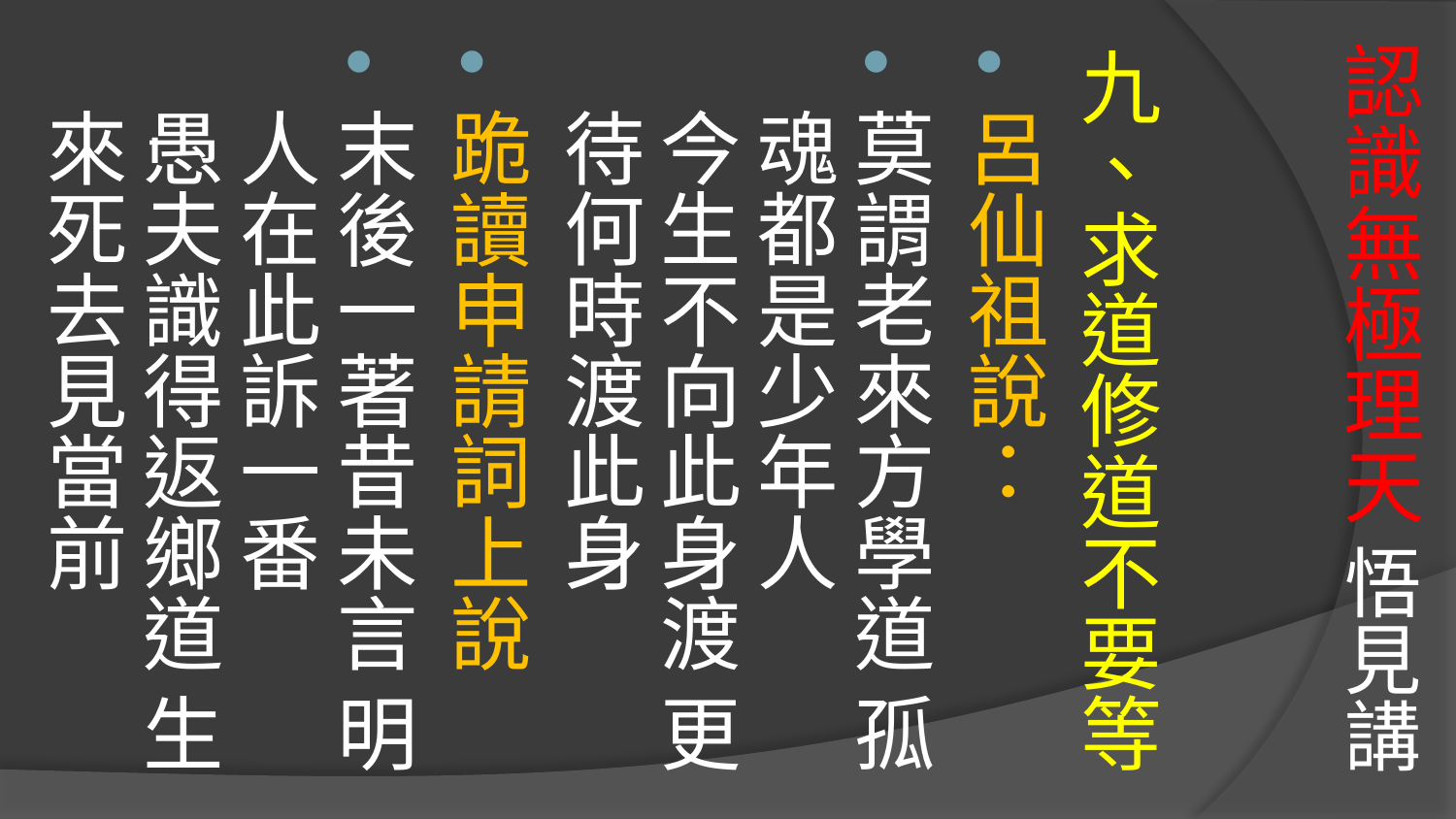

# 認識無極理天 悟見講
九、求道修道不要等
呂仙祖說：
莫謂老來方學道 孤魂都是少年人
今生不向此身渡 更待何時渡此身
跪讀申請詞上說
末後一著昔未言 明人在此訴一番
愚夫識得返鄉道 生來死去見當前